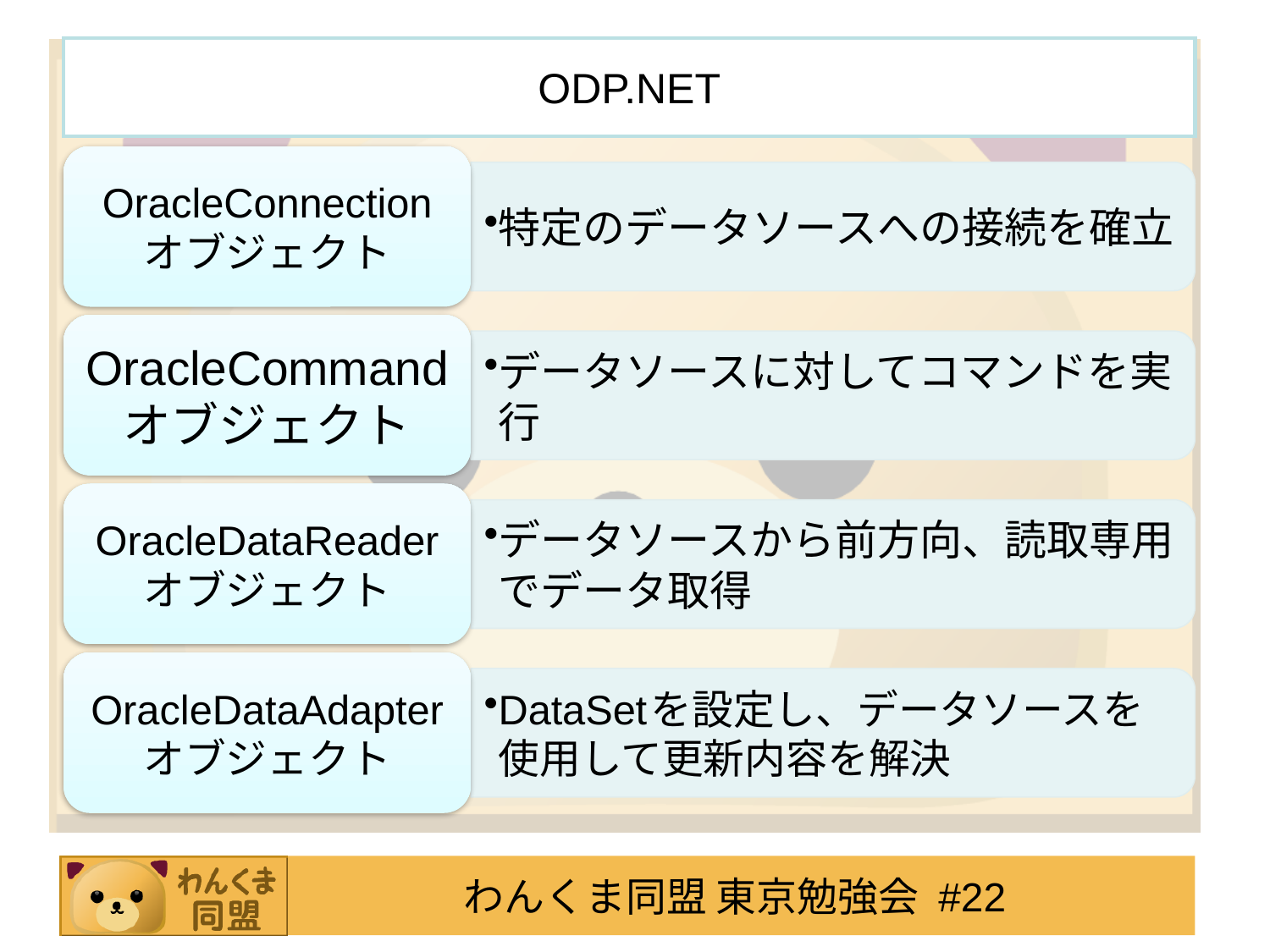

# ODP.NET
OracleConnection
オブジェクト
特定のデータソースへの接続を確立
OracleCommand
オブジェクト
データソースに対してコマンドを実行
OracleDataReader
オブジェクト
データソースから前方向、読取専用でデータ取得
OracleDataAdapter
オブジェクト